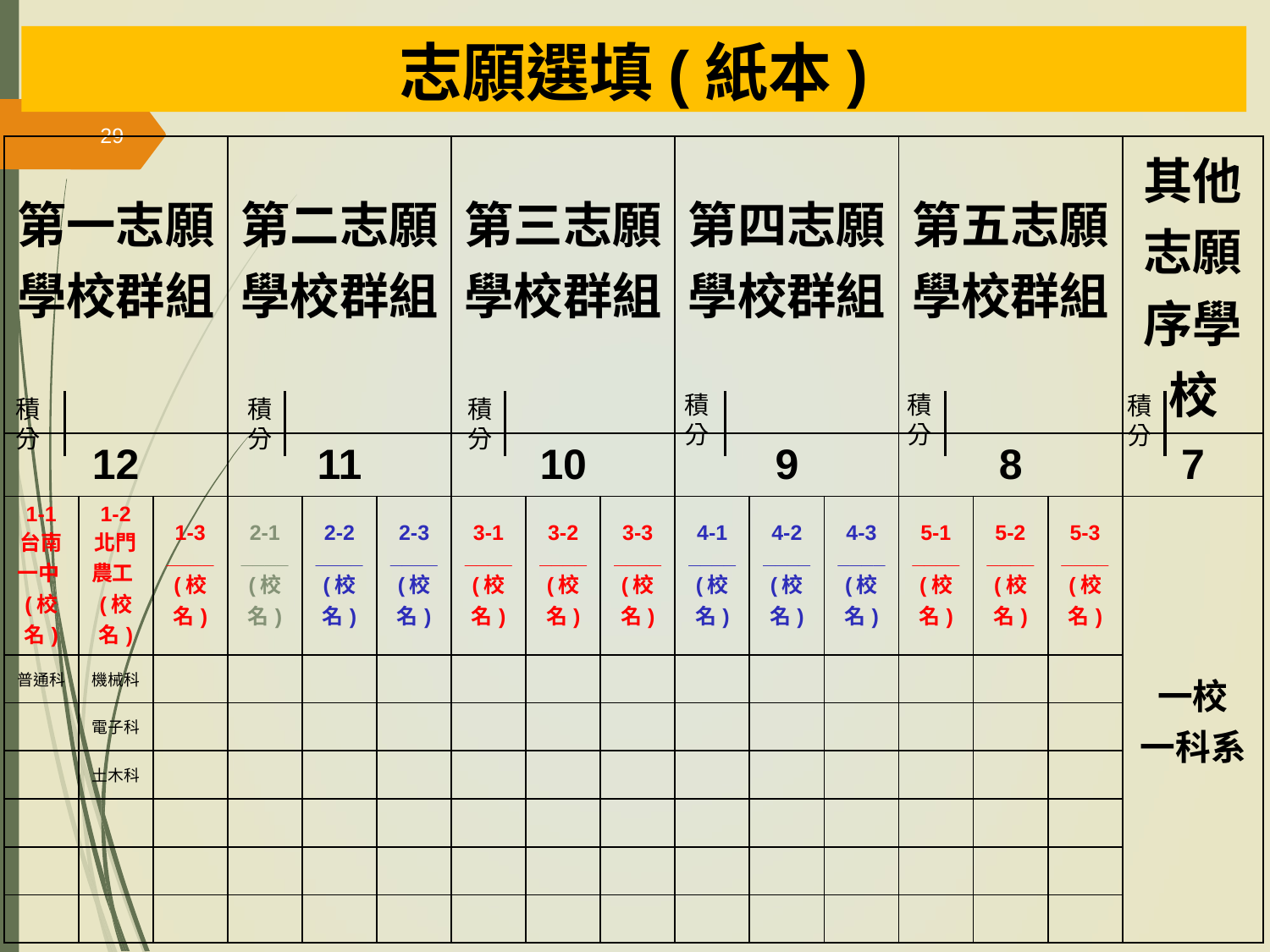

# 志願選填(紙本)
29
| 第一志願 學校群組 |  |  | 第二志願 學校群組 |  |  | 第三志願學校群組 |  |  | 第四志願 學校群組 |  |  | 第五志願 學校群組 |  |  | 其他志願序學校 |
| --- | --- | --- | --- | --- | --- | --- | --- | --- | --- | --- | --- | --- | --- | --- | --- |
| 12 |  |  | 11 |  |  | 10 |  |  | 9 |  |  | 8 |  |  | 7 |
| 1-1 台南一中(校名) | 1-2 北門農工(校名) | 1-3 \_\_\_\_ (校名) | 2-1 \_\_\_\_ (校名) | 2-2 \_\_\_\_ (校名) | 2-3 \_\_\_\_ (校名) | 3-1 \_\_\_\_ (校名) | 3-2 \_\_\_\_ (校名) | 3-3 \_\_\_\_ (校名) | 4-1 \_\_\_\_ (校名) | 4-2 \_\_\_\_ (校名) | 4-3 \_\_\_\_ (校名) | 5-1 \_\_\_\_ (校名) | 5-2 \_\_\_\_ (校名) | 5-3 \_\_\_\_ (校名) | 一校 一科系 |
| 普通科 | 機械科 |  |  |  |  |  |  |  |  |  |  |  |  |  |  |
|  | 電子科 |  |  |  |  |  |  |  |  |  |  |  |  |  |  |
|  | 土木科 |  |  |  |  |  |  |  |  |  |  |  |  |  |  |
|  |  |  |  |  |  |  |  |  |  |  |  |  |  |  |  |
|  |  |  |  |  |  |  |  |  |  |  |  |  |  |  |  |
|  |  |  |  |  |  |  |  |  |  |  |  |  |  |  |  |
積分
積分
積分
積分
積分
積分